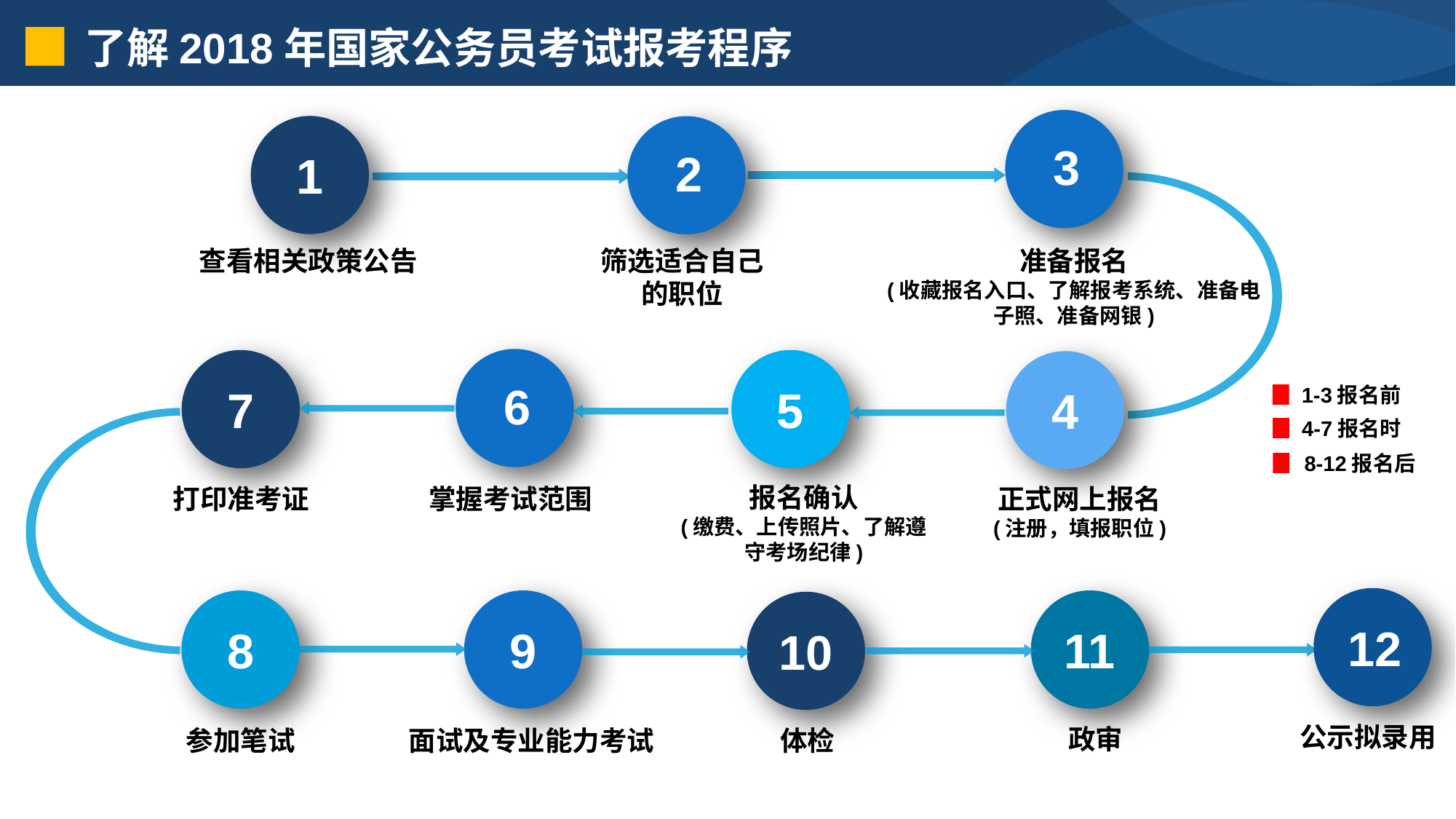

了解2018年国家公务员考试报考程序

3

2
1

查看相关政策公告
筛选适合自己的职位
准备报名
(收藏报名入口、了解报考系统、准备电子照、准备网银)

6

7
5
4
1-3报名前

4-7报名时

8-12报名后

报名确认
(缴费、上传照片、了解遵守考场纪律)
掌握考试范围
正式网上报名
(注册，填报职位)
打印准考证

12
8
9
11
10

公示拟录用
政审
参加笔试
面试及专业能力考试
体检